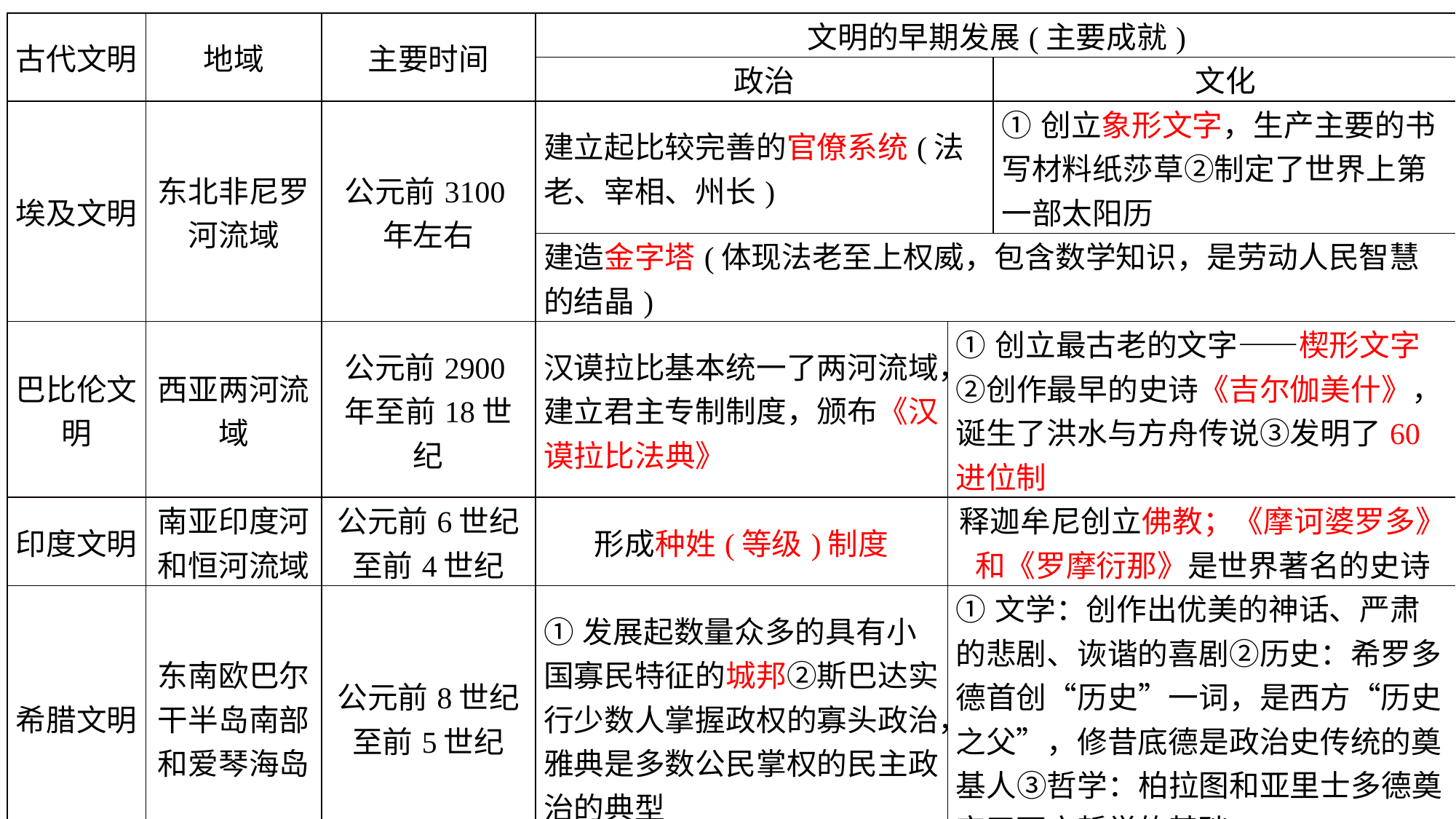

| 古代文明 | 地域 | 主要时间 | 文明的早期发展(主要成就) |  |  |
| --- | --- | --- | --- | --- | --- |
|  |  |  | 政治 |  | 文化 |
| 埃及文明 | 东北非尼罗河流域 | 公元前3100年左右 | 建立起比较完善的官僚系统(法老、宰相、州长) |  | ①创立象形文字，生产主要的书写材料纸莎草②制定了世界上第一部太阳历 |
|  |  |  | 建造金字塔(体现法老至上权威，包含数学知识，是劳动人民智慧的结晶) |  |  |
| 巴比伦文明 | 西亚两河流域 | 公元前2900年至前18世纪 | 汉谟拉比基本统一了两河流域，建立君主专制制度，颁布《汉谟拉比法典》 | ①创立最古老的文字——楔形文字②创作最早的史诗《吉尔伽美什》，诞生了洪水与方舟传说③发明了60进位制 |  |
| 印度文明 | 南亚印度河和恒河流域 | 公元前6世纪至前4世纪 | 形成种姓(等级)制度 | 释迦牟尼创立佛教；《摩诃婆罗多》和《罗摩衍那》是世界著名的史诗 |  |
| 希腊文明 | 东南欧巴尔干半岛南部和爱琴海岛 | 公元前8世纪至前5世纪 | ①发展起数量众多的具有小国寡民特征的城邦②斯巴达实行少数人掌握政权的寡头政治，雅典是多数公民掌权的民主政治的典型 | ①文学：创作出优美的神话、严肃的悲剧、诙谐的喜剧②历史：希罗多德首创“历史”一词，是西方“历史之父”，修昔底德是政治史传统的奠基人③哲学：柏拉图和亚里士多德奠定了西方哲学的基础 |  |